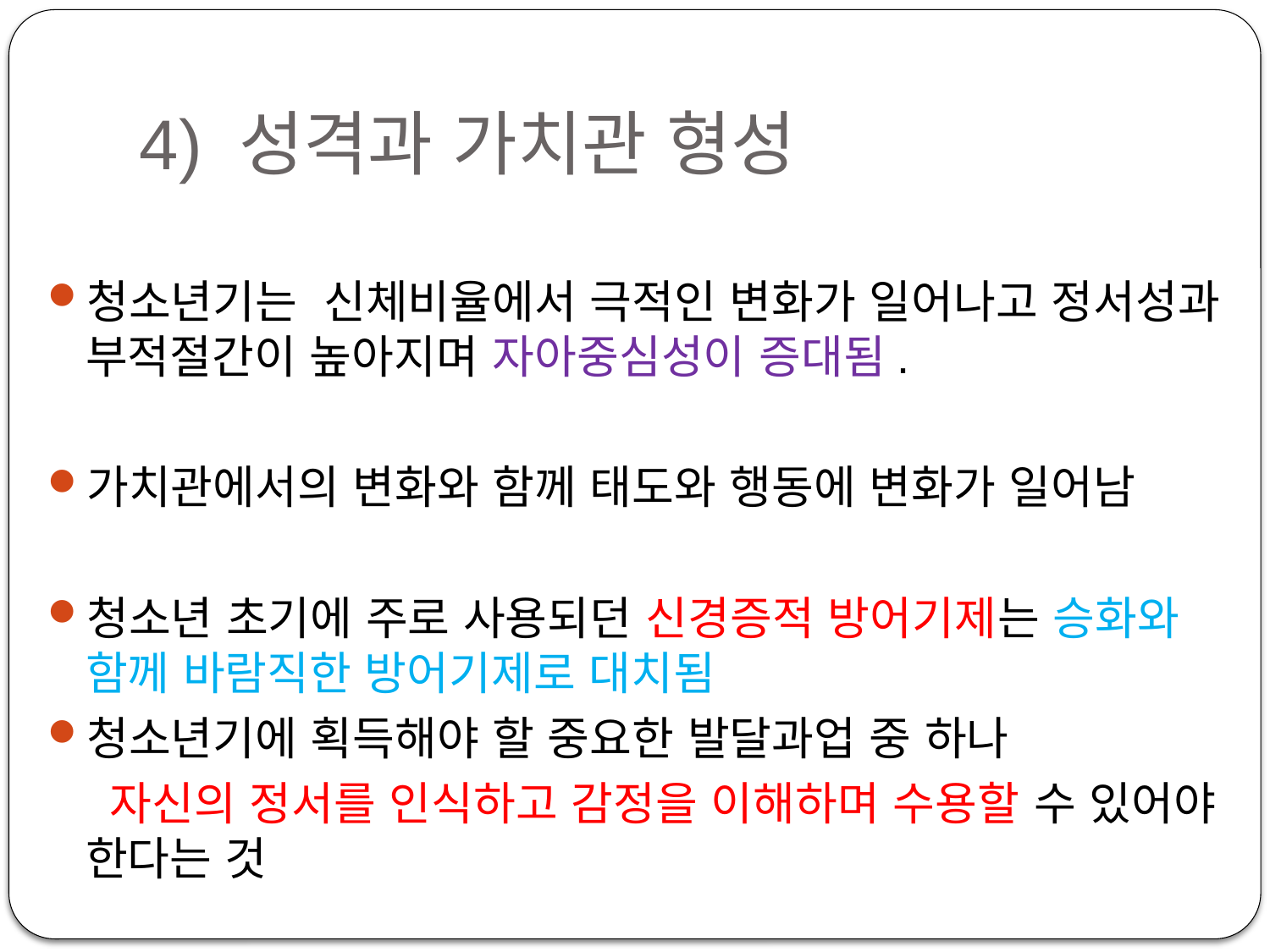

# 4) 성격과 가치관 형성

청소년기는  신체비율에서 극적인 변화가 일어나고 정서성과 부적절간이 높아지며 자아중심성이 증대됨.

가치관에서의 변화와 함께 태도와 행동에 변화가 일어남

청소년 초기에 주로 사용되던 신경증적 방어기제는 승화와 함께 바람직한 방어기제로 대치됨
청소년기에 획득해야 할 중요한 발달과업 중 하나
    자신의 정서를 인식하고 감정을 이해하며 수용할 수 있어야 한다는 것